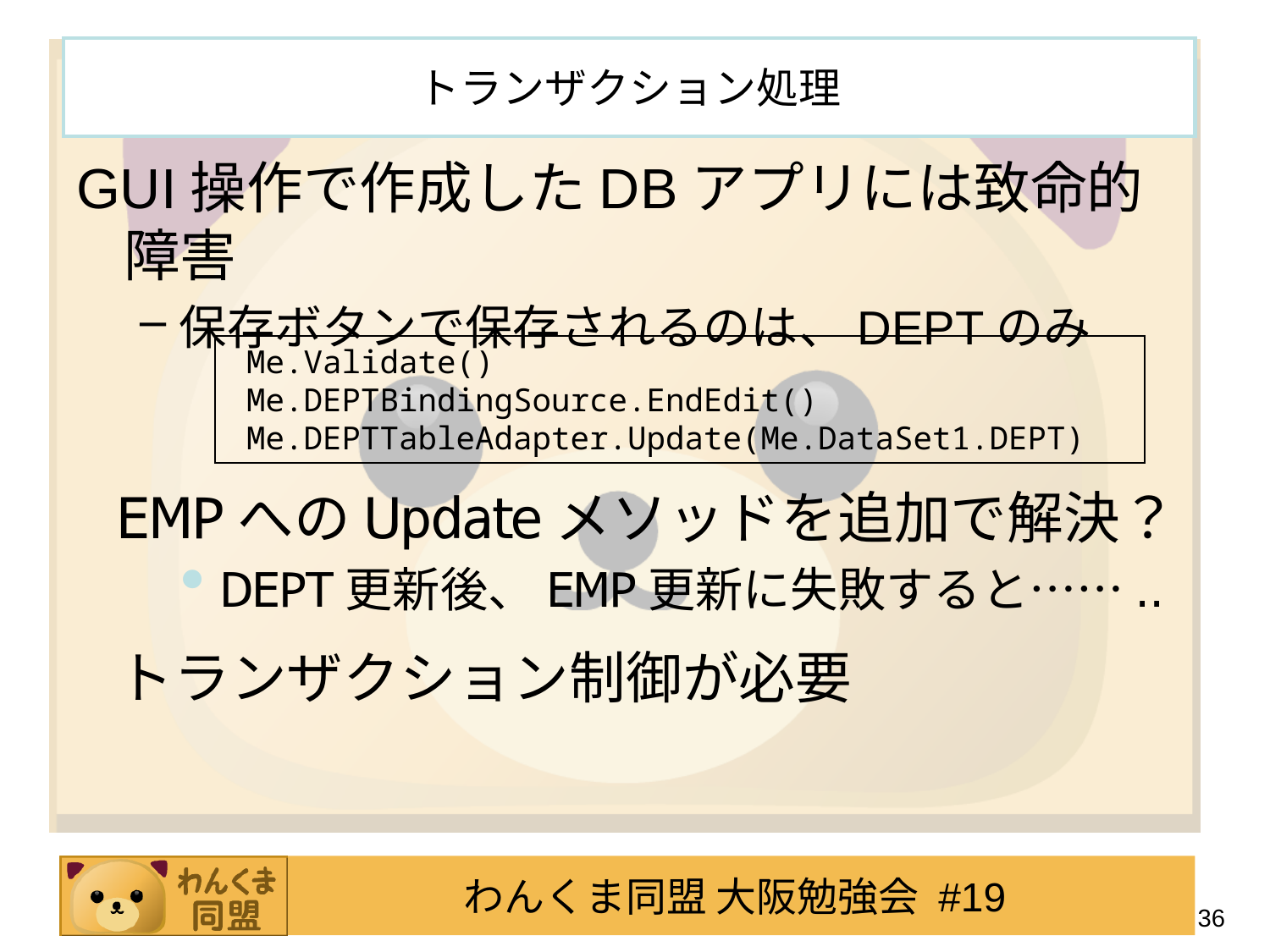

# トランザクション処理
GUI操作で作成したDBアプリには致命的障害
保存ボタンで保存されるのは、DEPTのみ
 Me.Validate()
 Me.DEPTBindingSource.EndEdit()
 Me.DEPTTableAdapter.Update(Me.DataSet1.DEPT)
EMPへのUpdateメソッドを追加で解決？
DEPT更新後、EMP更新に失敗すると……..
トランザクション制御が必要
36